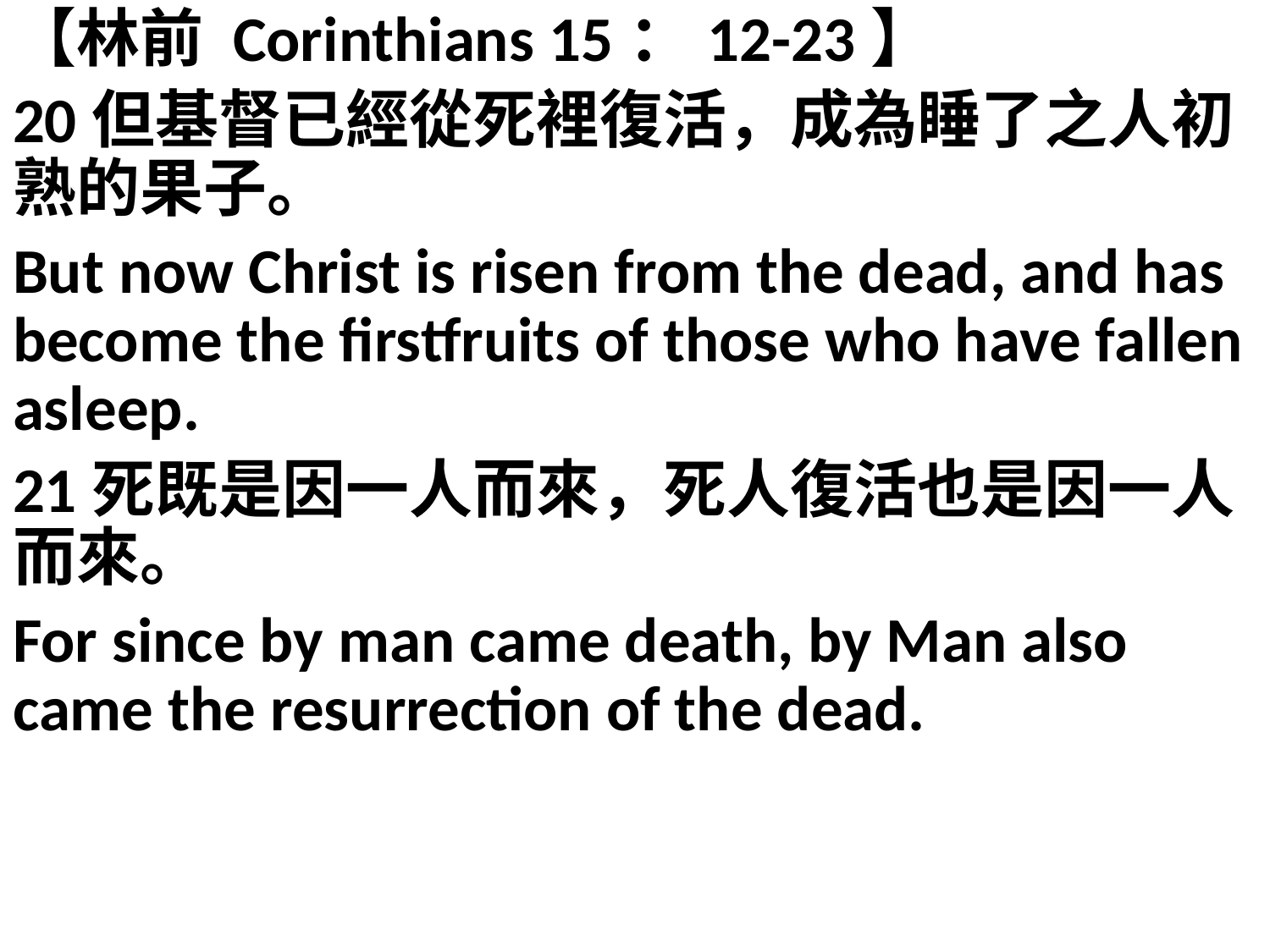

【林前 Corinthians 15：12-23】
20但基督已經從死裡復活，成為睡了之人初熟的果子。
But now Christ is risen from the dead, and has become the firstfruits of those who have fallen asleep.
21死既是因一人而來，死人復活也是因一人而來。
For since by man came death, by Man also came the resurrection of the dead.